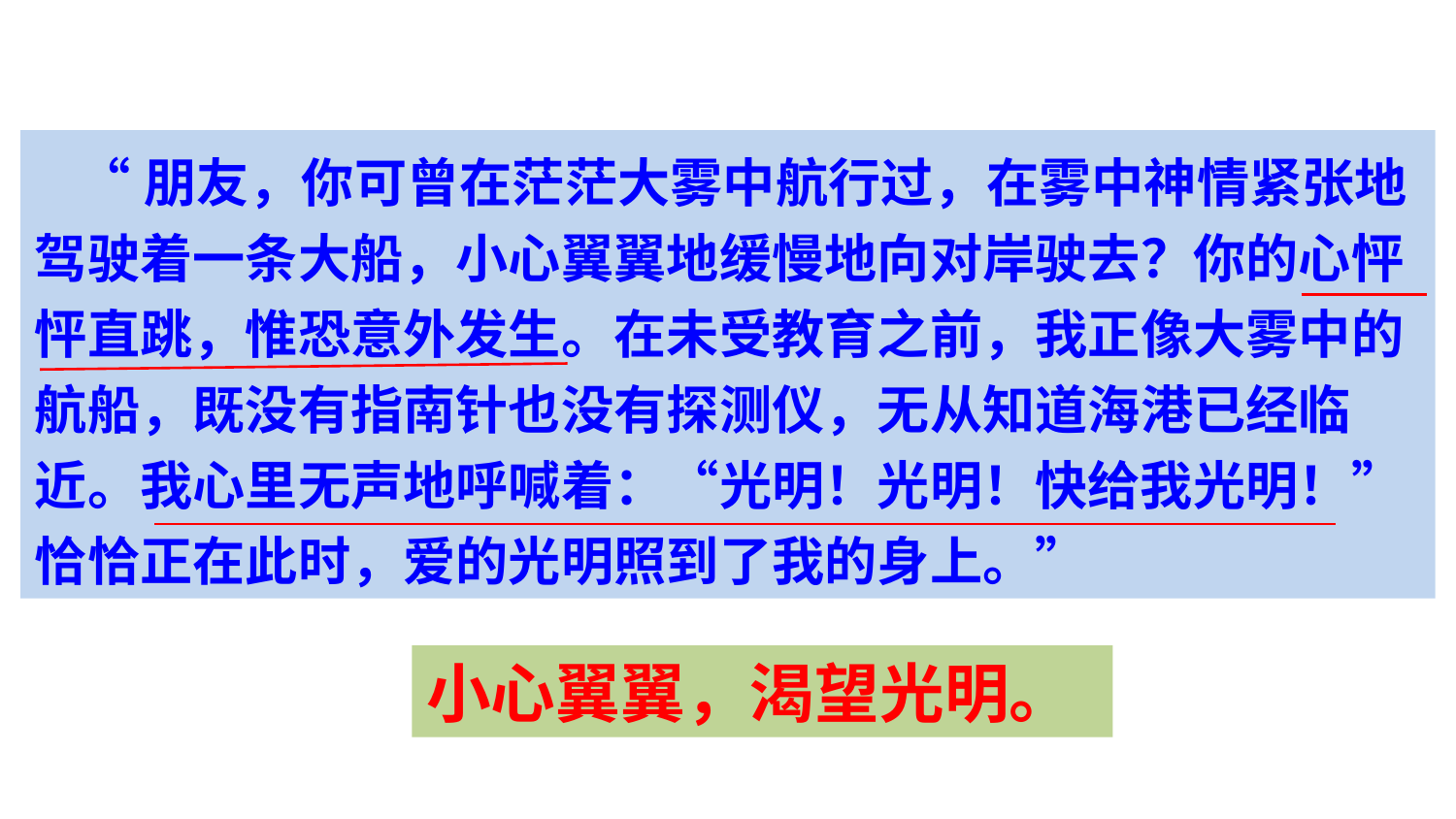

“朋友，你可曾在茫茫大雾中航行过，在雾中神情紧张地驾驶着一条大船，小心翼翼地缓慢地向对岸驶去？你的心怦怦直跳，惟恐意外发生。在未受教育之前，我正像大雾中的航船，既没有指南针也没有探测仪，无从知道海港已经临近。我心里无声地呼喊着：“光明！光明！快给我光明！”恰恰正在此时，爱的光明照到了我的身上。”
小心翼翼，渴望光明。